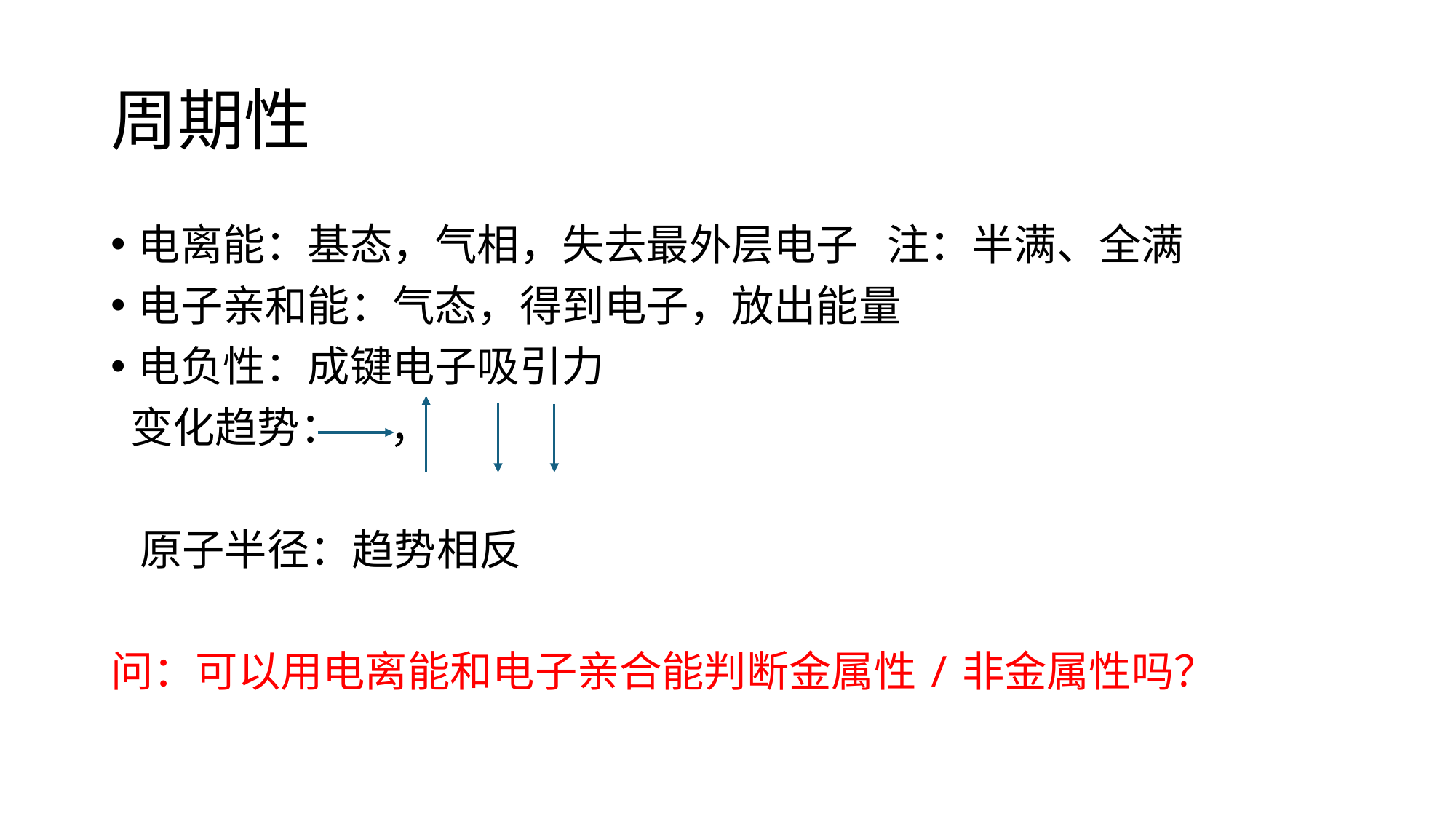

# 周期性
电离能：基态，气相，失去最外层电子   注：半满、全满
电子亲和能：气态，得到电子，放出能量
电负性：成键电子吸引力
 变化趋势：     ，

  原子半径：趋势相反

问：可以用电离能和电子亲合能判断金属性/非金属性吗？